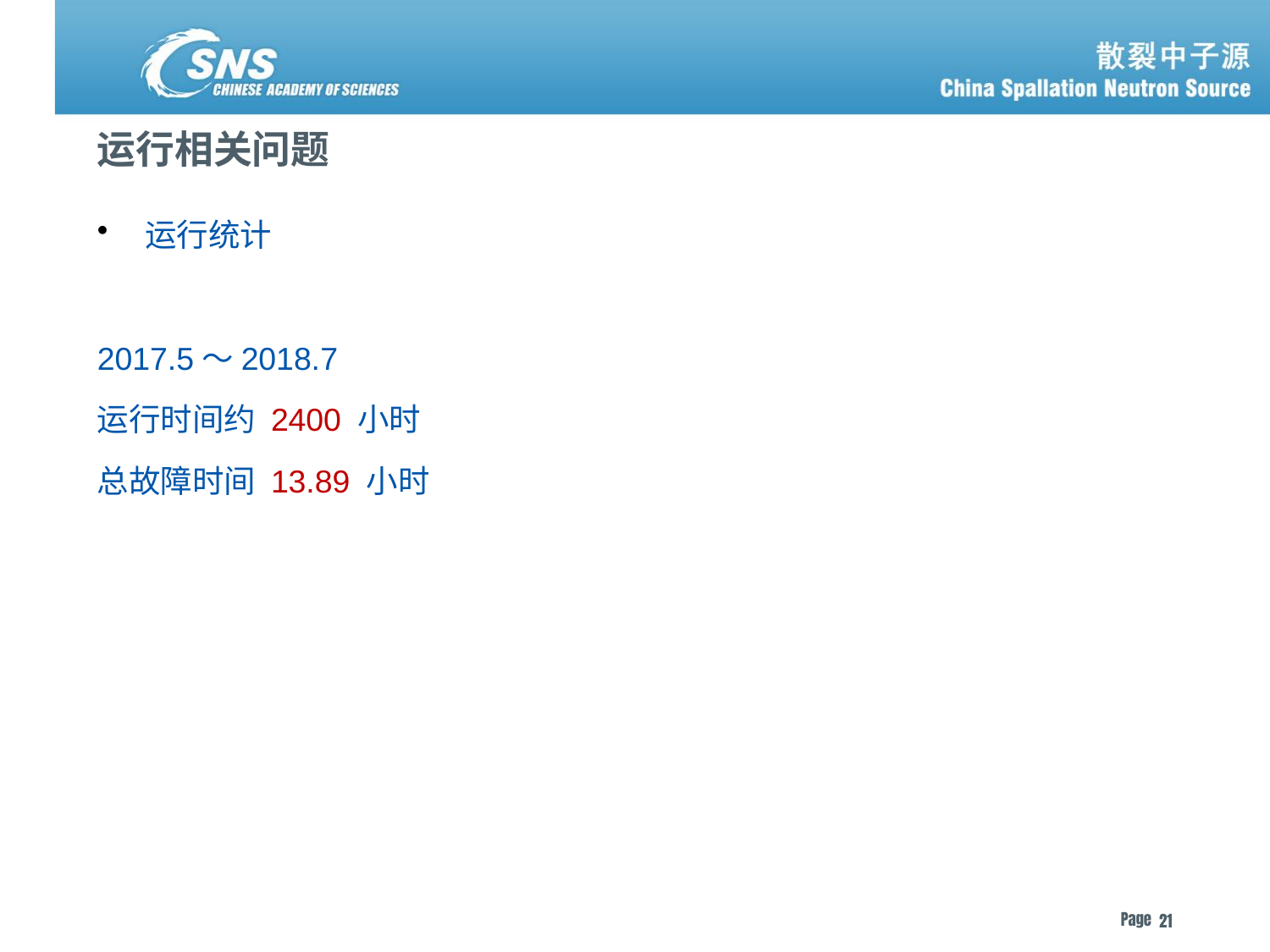

# 运行相关问题
运行统计

2017.5～2018.7
运行时间约 2400 小时
总故障时间 13.89 小时
21